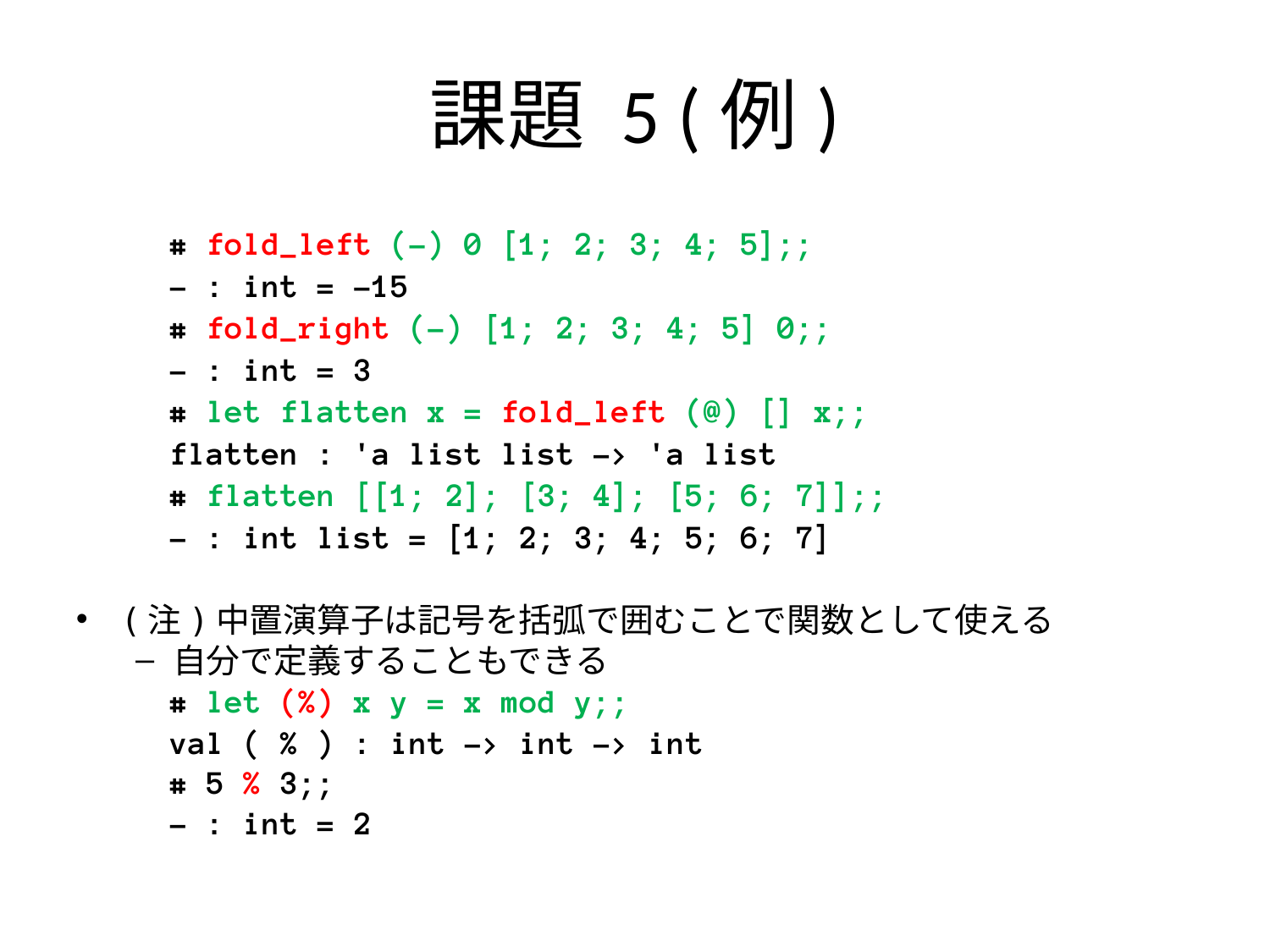

# 課題 5 (例)
# fold_left (-) 0 [1; 2; 3; 4; 5];;
- : int = -15
# fold_right (-) [1; 2; 3; 4; 5] 0;;
- : int = 3
# let flatten x = fold_left (@) [] x;;
flatten : 'a list list -> 'a list
# flatten [[1; 2]; [3; 4]; [5; 6; 7]];;
- : int list = [1; 2; 3; 4; 5; 6; 7]

(注)中置演算子は記号を括弧で囲むことで関数として使える
自分で定義することもできる
# let (%) x y = x mod y;;
val ( % ) : int -> int -> int
# 5 % 3;;
- : int = 2